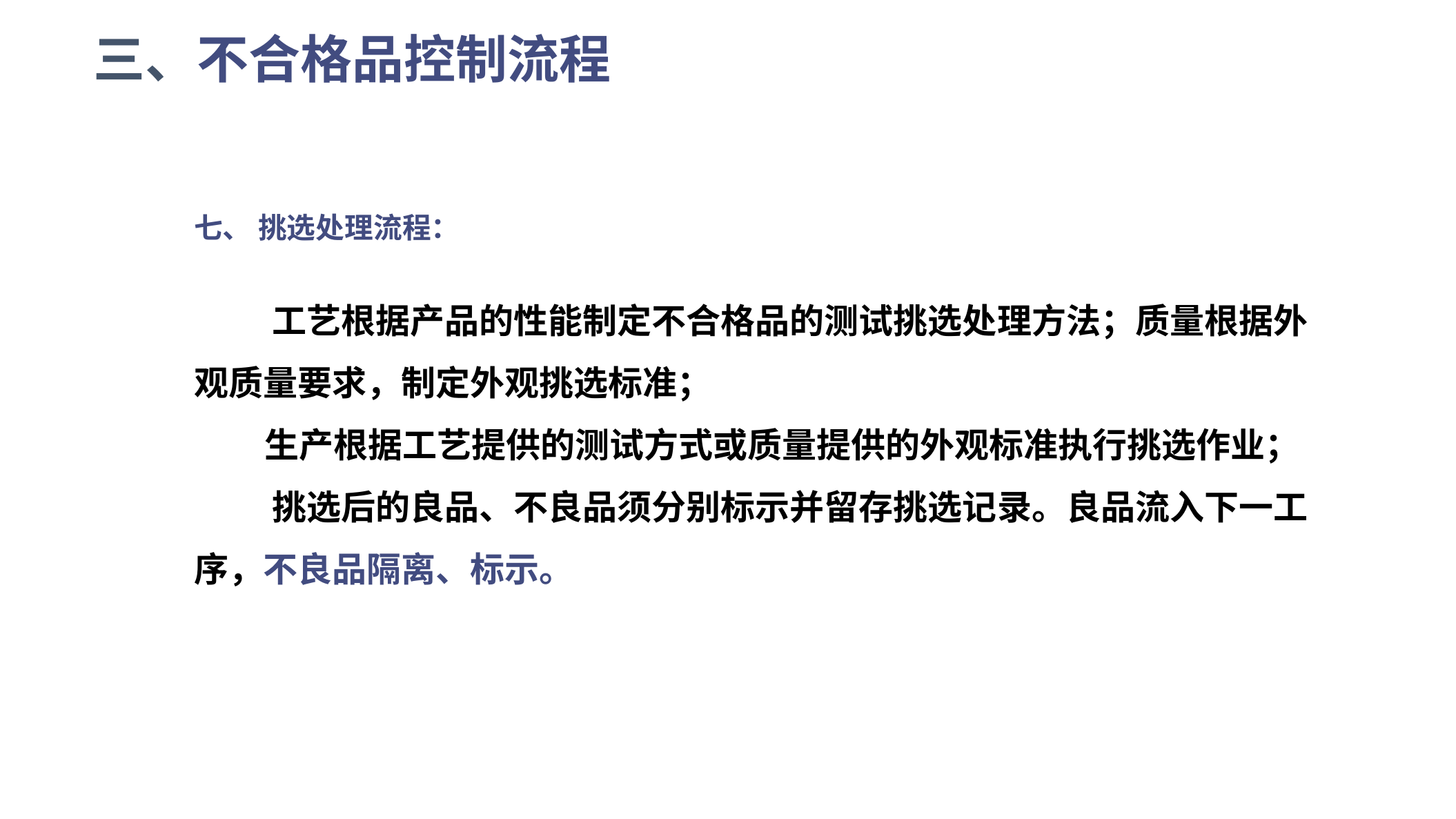

三、不合格品控制流程
七、 挑选处理流程：

         工艺根据产品的性能制定不合格品的测试挑选处理方法；质量根据外观质量要求，制定外观挑选标准；
        生产根据工艺提供的测试方式或质量提供的外观标准执行挑选作业；
         挑选后的良品、不良品须分别标示并留存挑选记录。良品流入下一工序，不良品隔离、标示。